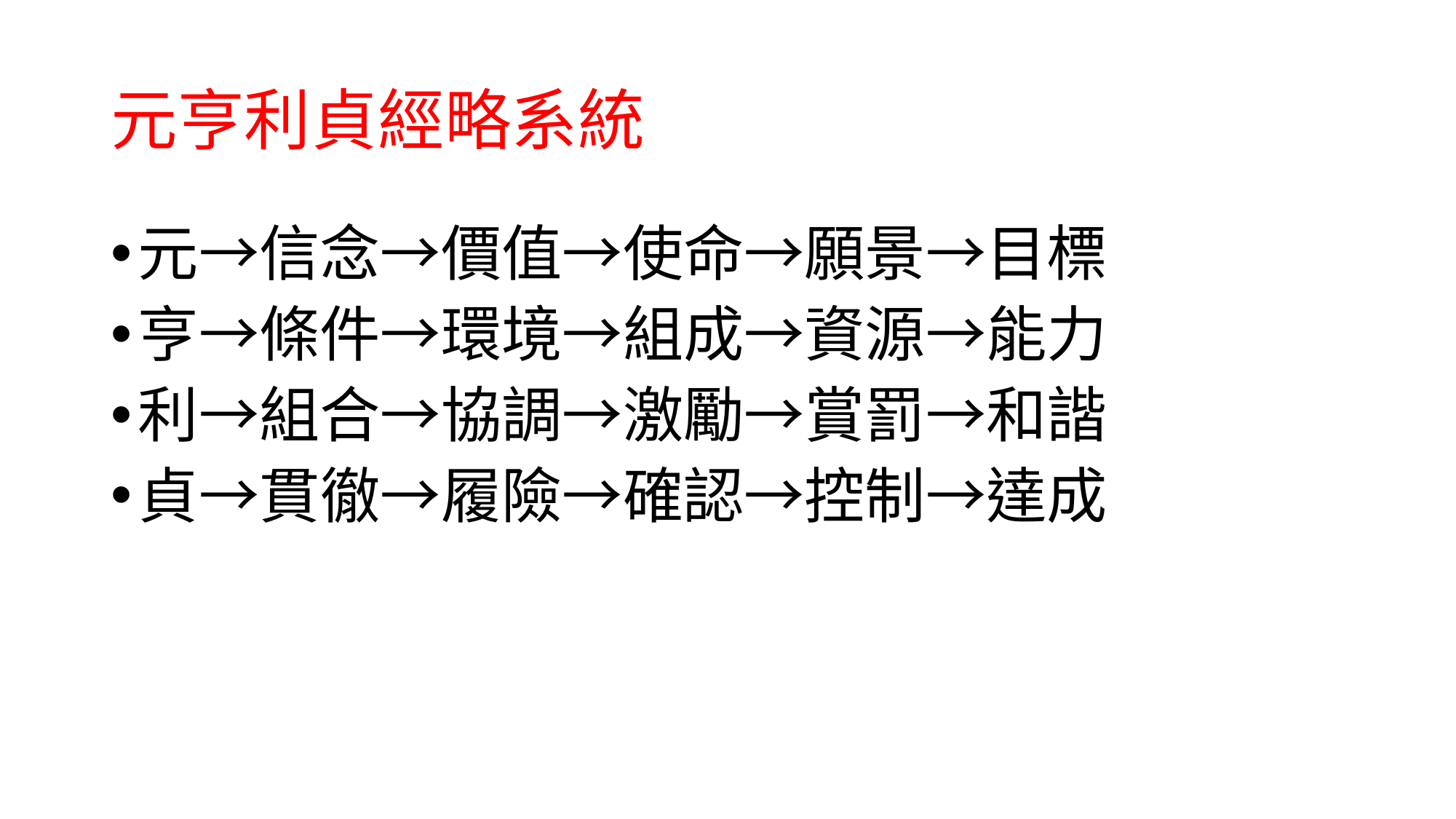

# 元亨利貞經略系統
元→信念→價值→使命→願景→目標
亨→條件→環境→組成→資源→能力
利→組合→協調→激勵→賞罰→和諧
貞→貫徹→履險→確認→控制→達成